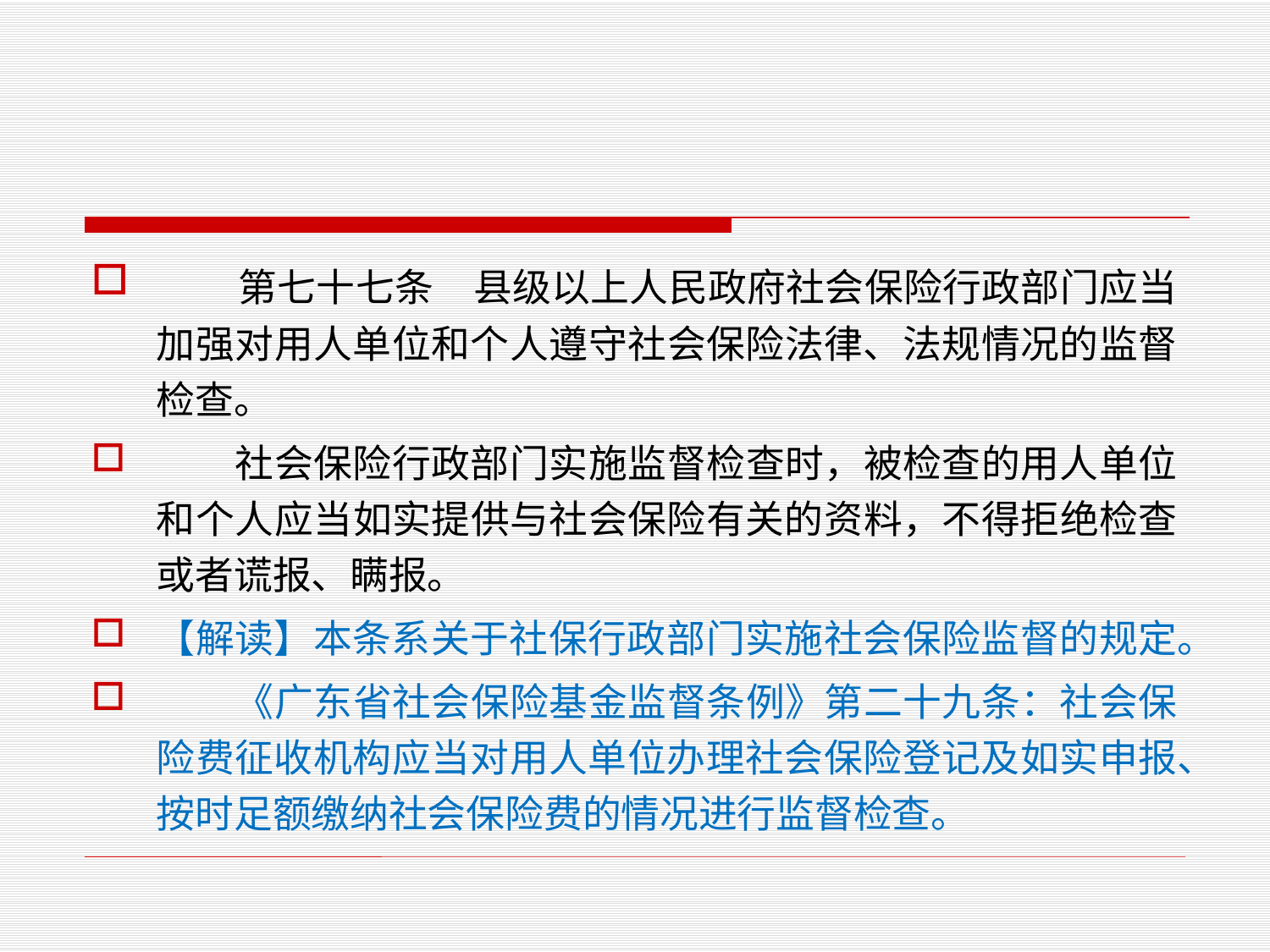

第七十七条　县级以上人民政府社会保险行政部门应当加强对用人单位和个人遵守社会保险法律、法规情况的监督检查。
　　社会保险行政部门实施监督检查时，被检查的用人单位和个人应当如实提供与社会保险有关的资料，不得拒绝检查或者谎报、瞒报。
【解读】本条系关于社保行政部门实施社会保险监督的规定。
　　《广东省社会保险基金监督条例》第二十九条：社会保险费征收机构应当对用人单位办理社会保险登记及如实申报、按时足额缴纳社会保险费的情况进行监督检查。